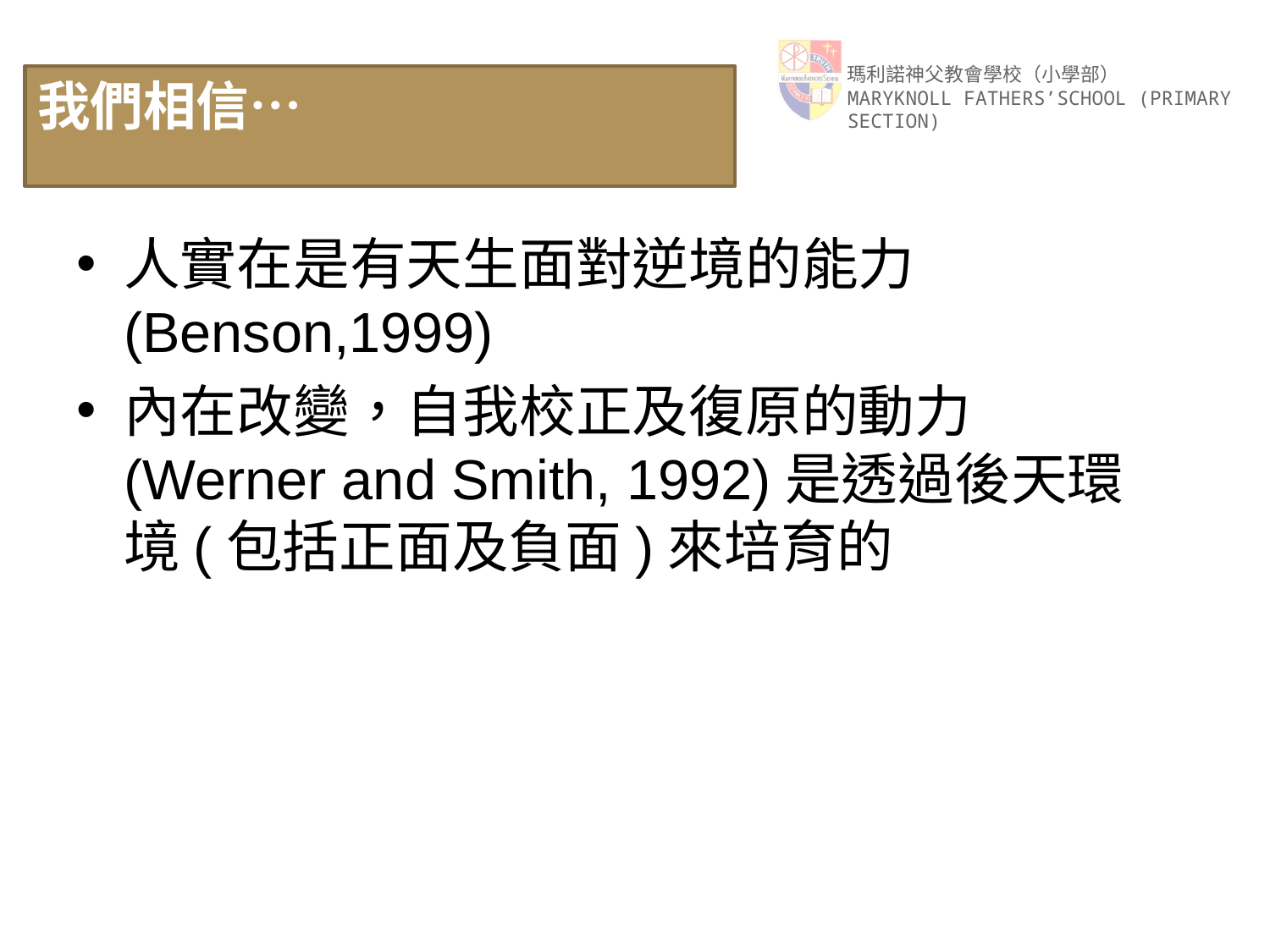

# 我們相信…
人實在是有天生面對逆境的能力 (Benson,1999)
內在改變，自我校正及復原的動力(Werner and Smith, 1992)是透過後天環境(包括正面及負面)來培育的